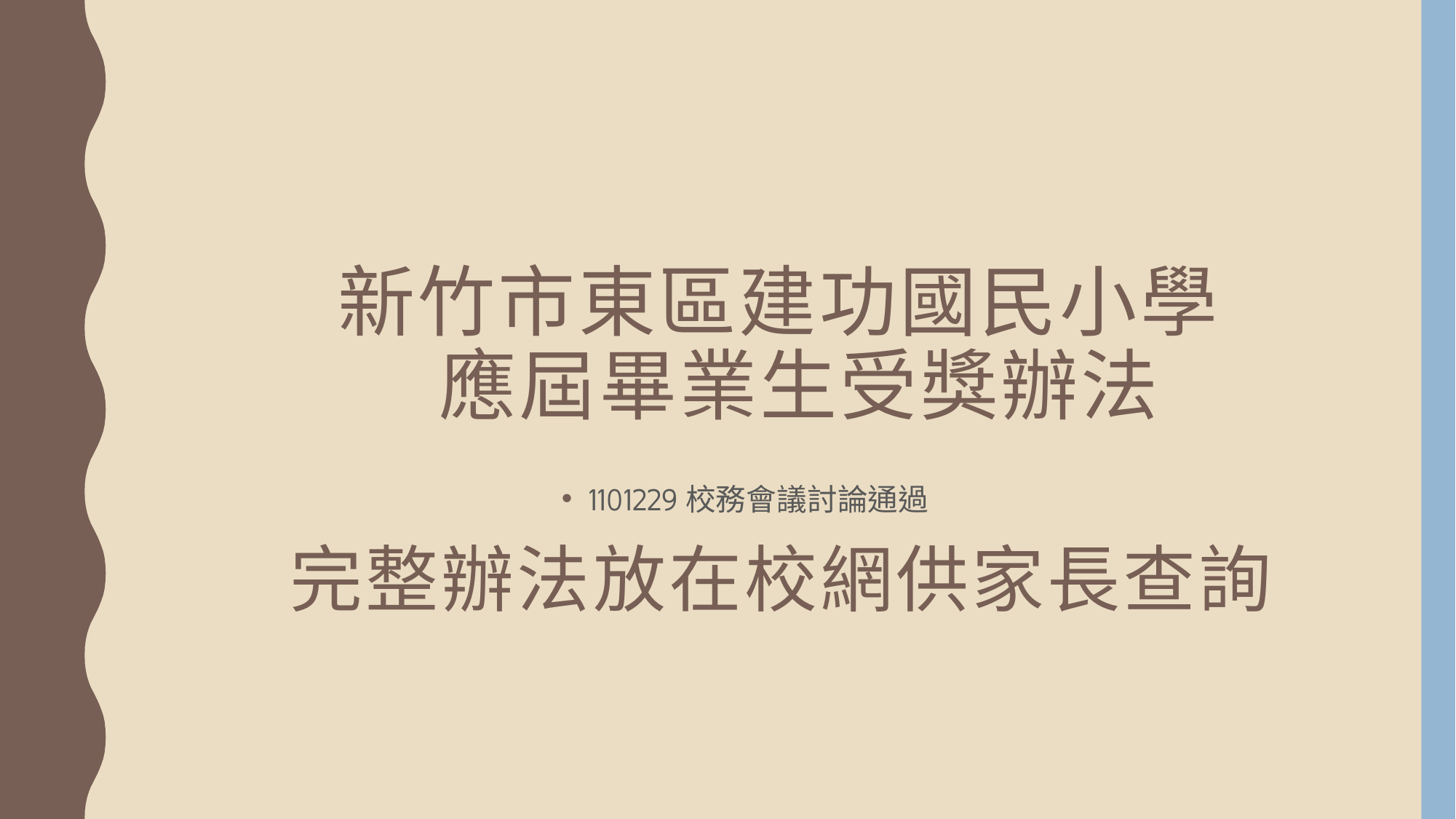

新竹市東區建功國民小學
     應屆畢業生受獎辦法
1101229校務會議討論通過
完整辦法放在校網供家長查詢